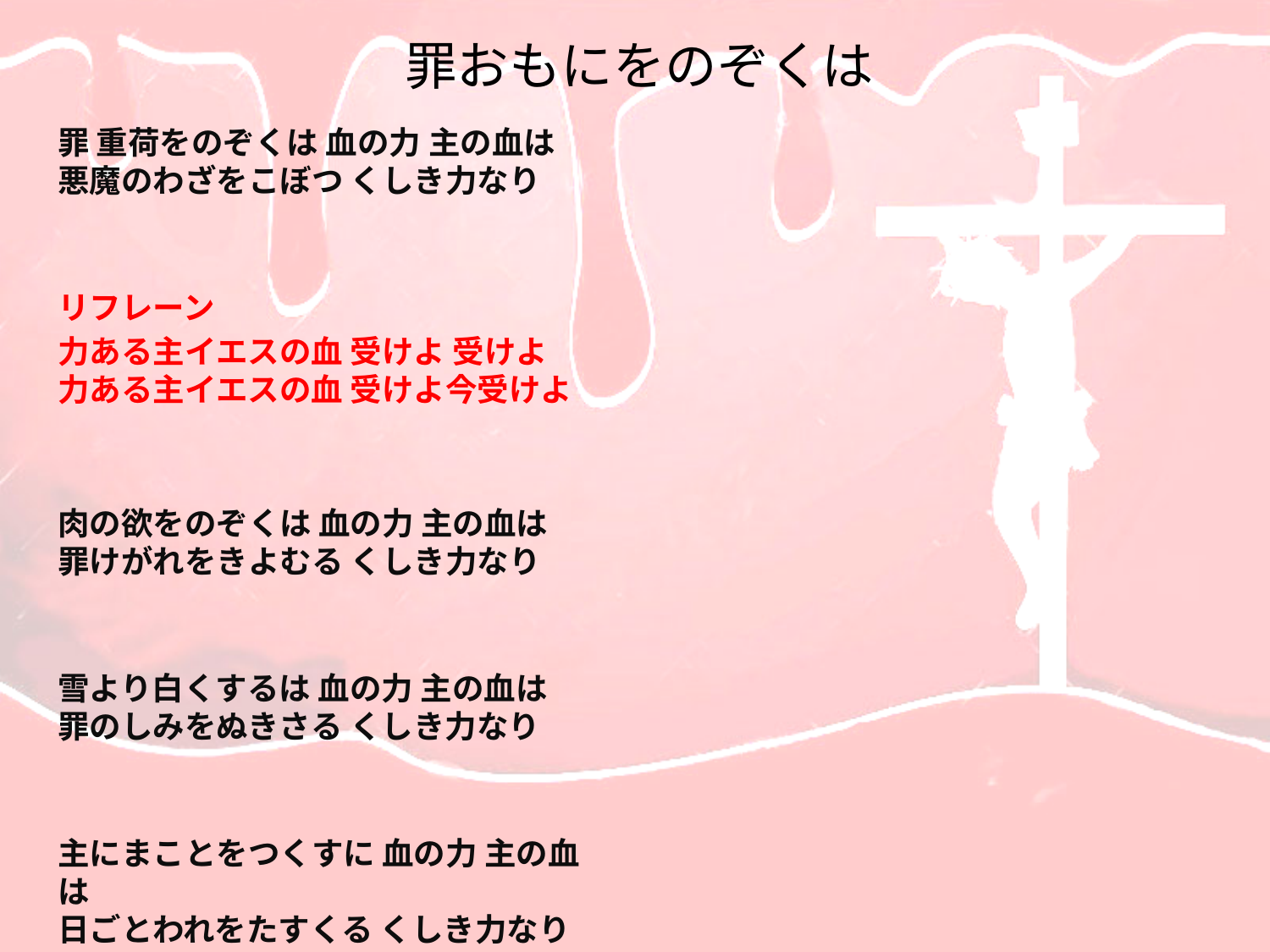

# 罪おもにをのぞくは
罪 重荷をのぞくは 血の力 主の血は
悪魔のわざをこぼつ くしき力なり

リフレーン
力ある主イエスの血 受けよ 受けよ
力ある主イエスの血 受けよ今受けよ

肉の欲をのぞくは 血の力 主の血は
罪けがれをきよむる くしき力なり

雪より白くするは 血の力 主の血は
罪のしみをぬきさる くしき力なり

主にまことをつくすに 血の力 主の血は
日ごとわれをたすくる くしき力なり